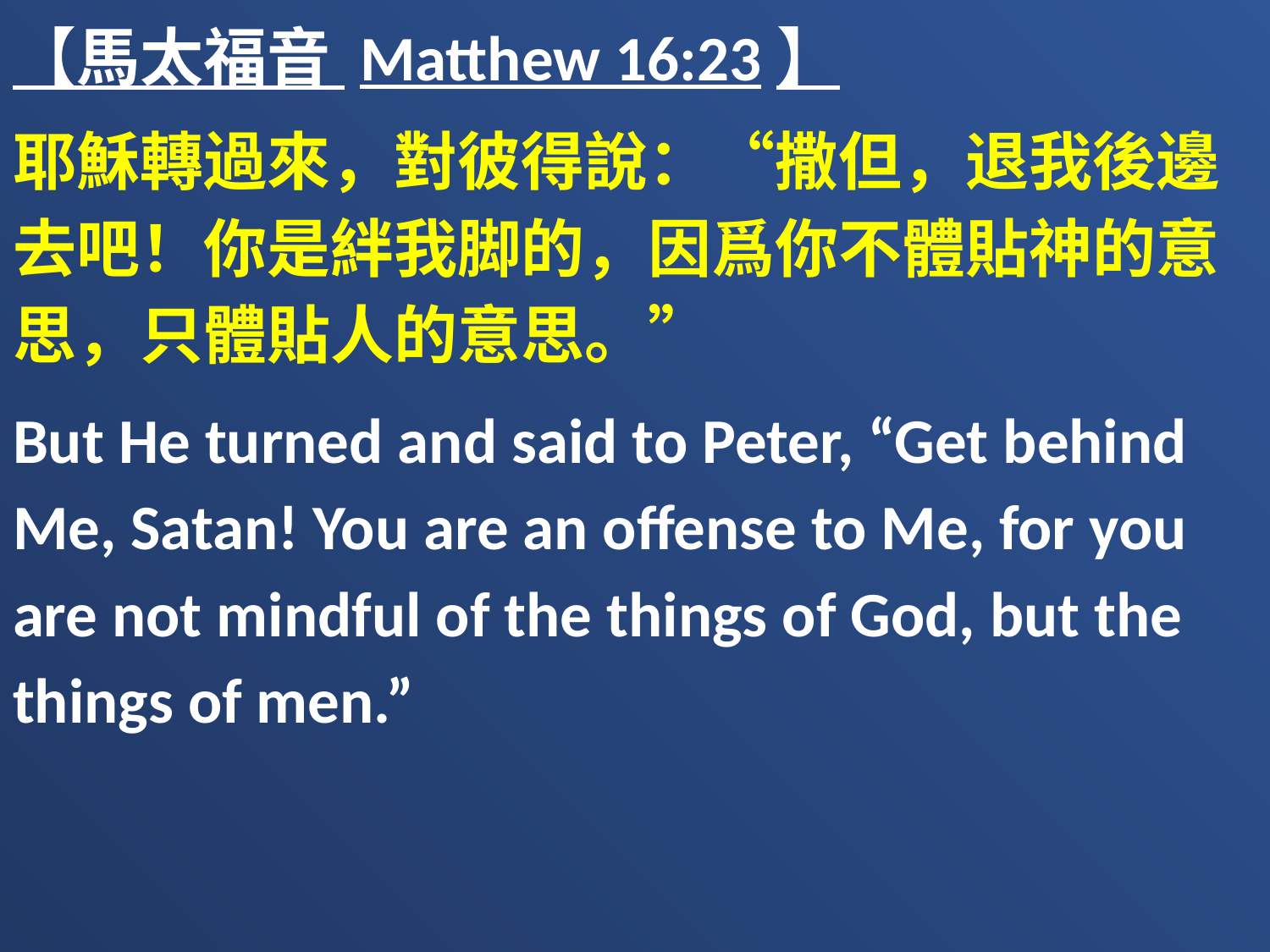

【馬太福音 Matthew 16:23】
耶穌轉過來，對彼得說：“撒但，退我後邊去吧！你是絆我脚的，因爲你不體貼神的意思，只體貼人的意思。”
But He turned and said to Peter, “Get behind Me, Satan! You are an offense to Me, for you are not mindful of the things of God, but the things of men.”